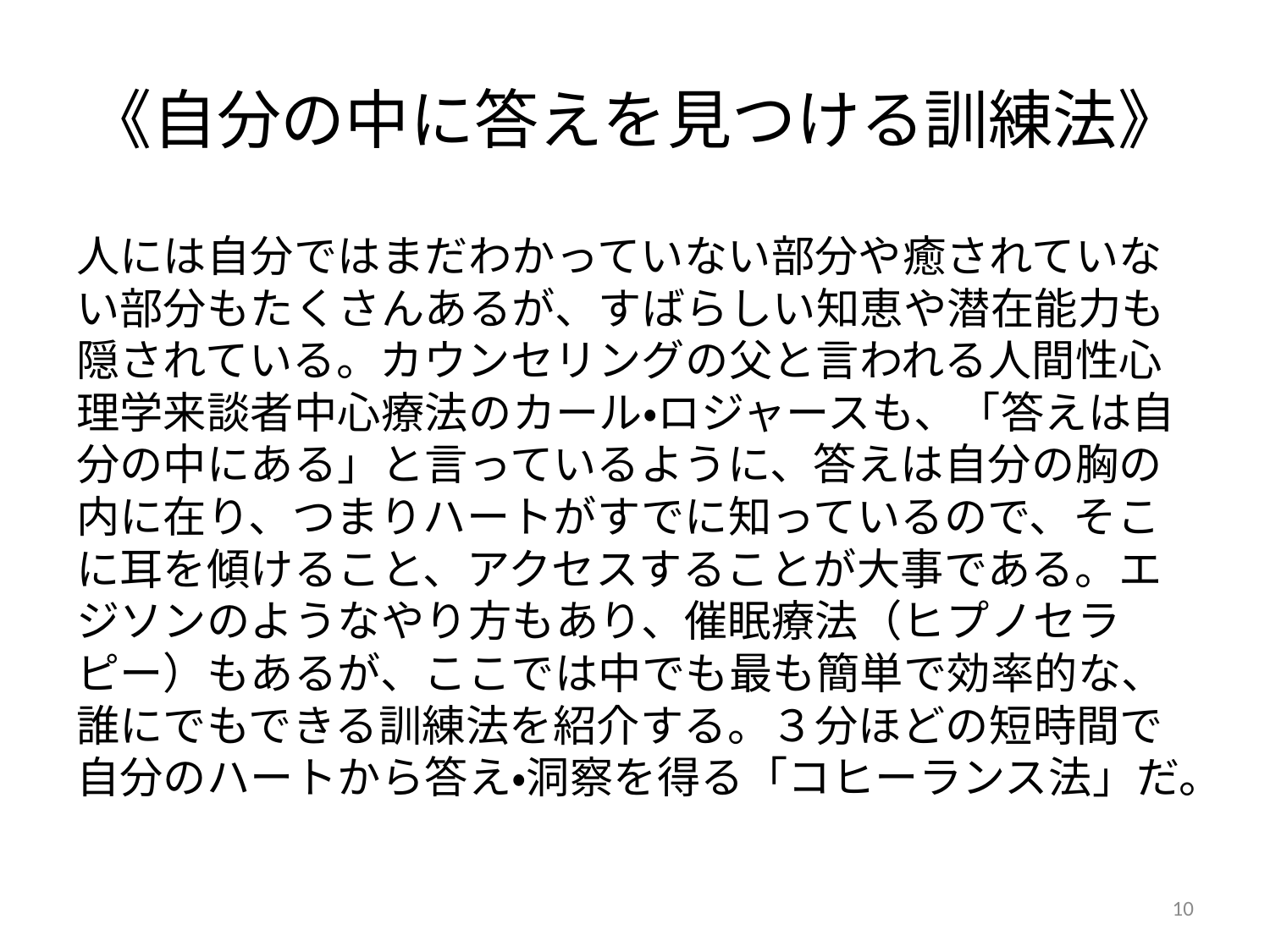

# 《自分の中に答えを見つける訓練法》
人には自分ではまだわかっていない部分や癒されていない部分もたくさんあるが、すばらしい知恵や潜在能力も隠されている。カウンセリングの父と言われる人間性心理学来談者中心療法のカール・ロジャースも、「答えは自分の中にある」と言っているように、答えは自分の胸の内に在り、つまりハートがすでに知っているので、そこに耳を傾けること、アクセスすることが大事である。エジソンのようなやり方もあり、催眠療法（ヒプノセラピー）もあるが、ここでは中でも最も簡単で効率的な、誰にでもできる訓練法を紹介する。３分ほどの短時間で自分のハートから答え・洞察を得る「コヒーランス法」だ。
10